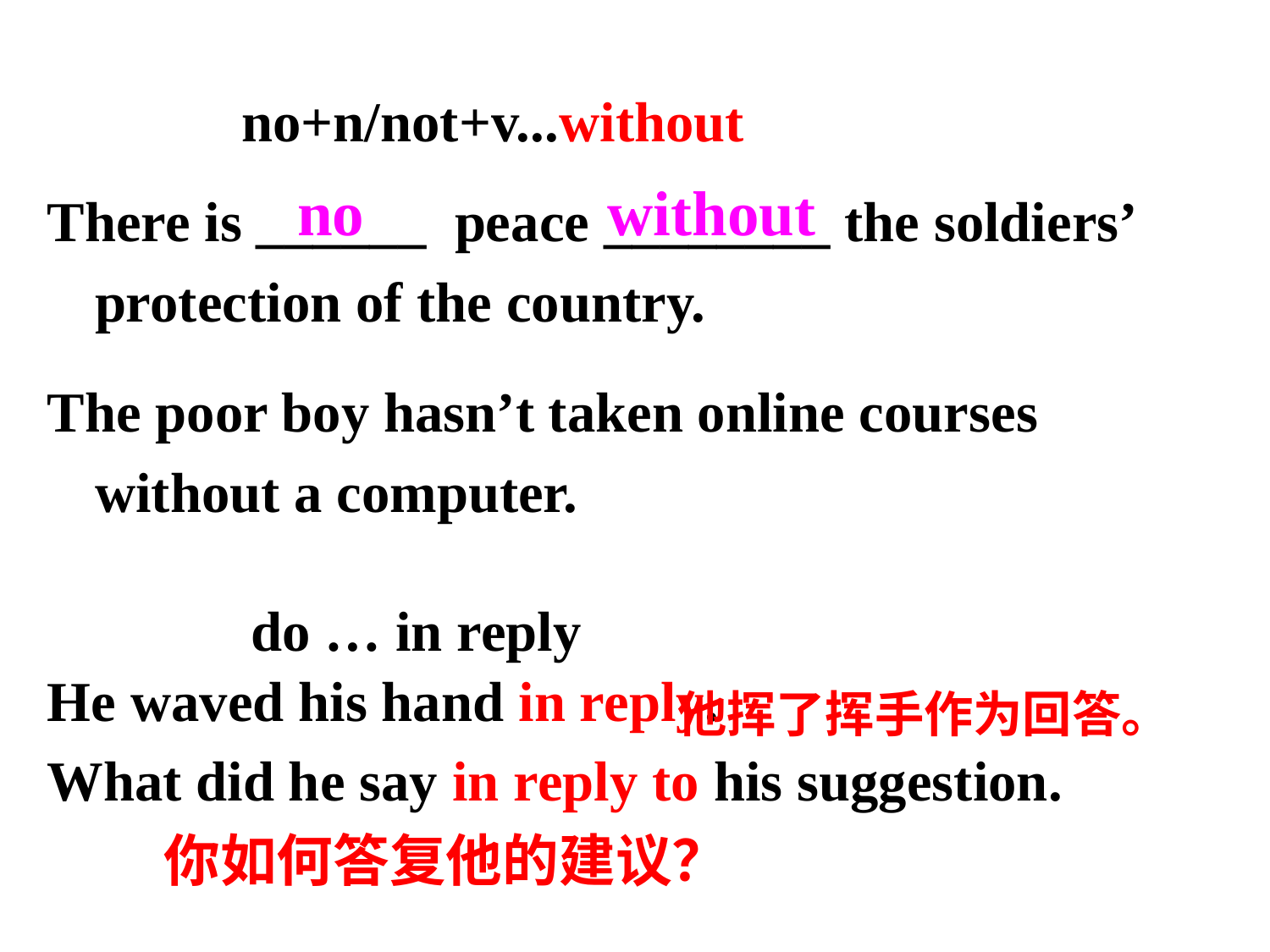

no+n/not+v...without
There is ______  peace ________ the soldiers’ protection of the country.
no
without
The poor boy hasn’t taken online courses without a computer.
do … in reply
He waved his hand in reply.
他挥了挥手作为回答。
What did he say in reply to his suggestion.
你如何答复他的建议？